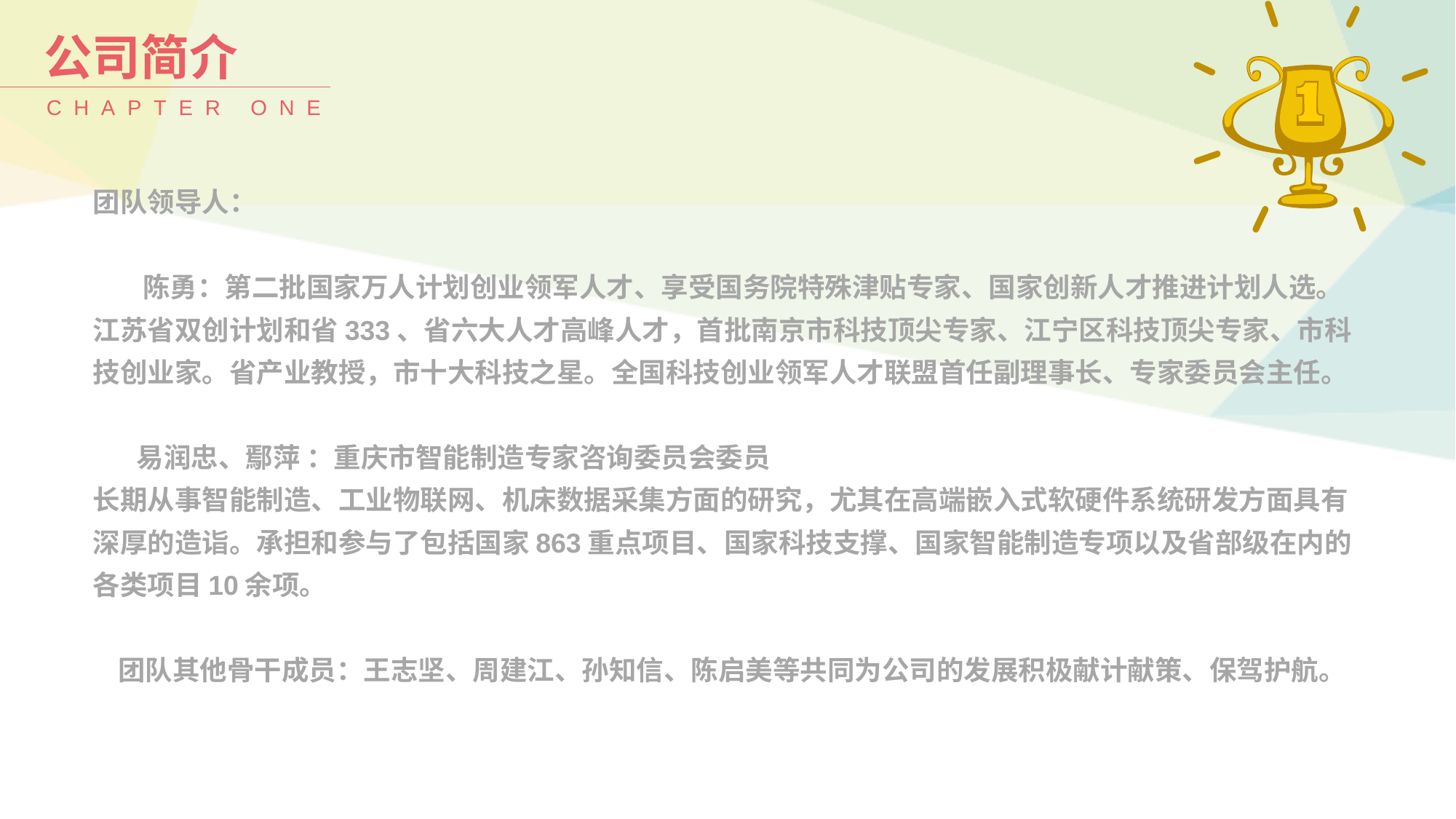

公司简介
CHAPTER ONE
团队领导人：

       陈勇：第二批国家万人计划创业领军人才、享受国务院特殊津贴专家、国家创新人才推进计划人选。江苏省双创计划和省333、省六大人才高峰人才，首批南京市科技顶尖专家、江宁区科技顶尖专家、市科技创业家。省产业教授，市十大科技之星。全国科技创业领军人才联盟首任副理事长、专家委员会主任。

      易润忠、鄢萍 ：重庆市智能制造专家咨询委员会委员
长期从事智能制造、工业物联网、机床数据采集方面的研究，尤其在高端嵌入式软硬件系统研发方面具有深厚的造诣。承担和参与了包括国家863重点项目、国家科技支撑、国家智能制造专项以及省部级在内的各类项目10余项。

   团队其他骨干成员：王志坚、周建江、孙知信、陈启美等共同为公司的发展积极献计献策、保驾护航。